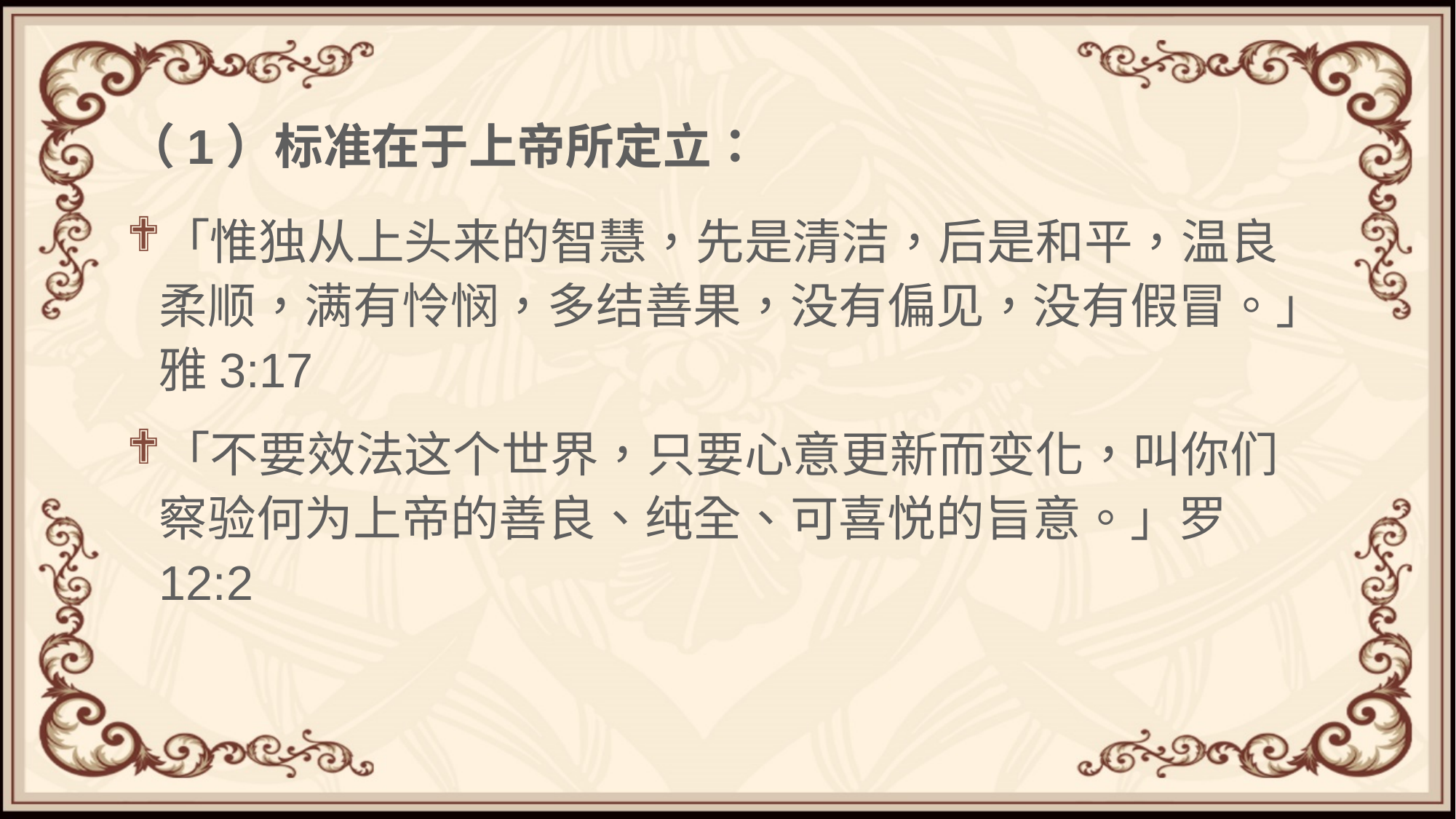

# （1）标准在于上帝所定立：
「惟独从上头来的智慧，先是清洁，后是和平，温良柔顺，满有怜悯，多结善果，没有偏见，没有假冒。」
雅3:17
「不要效法这个世界，只要心意更新而变化，叫你们察验何为上帝的善良、纯全、可喜悦的旨意。」罗12:2